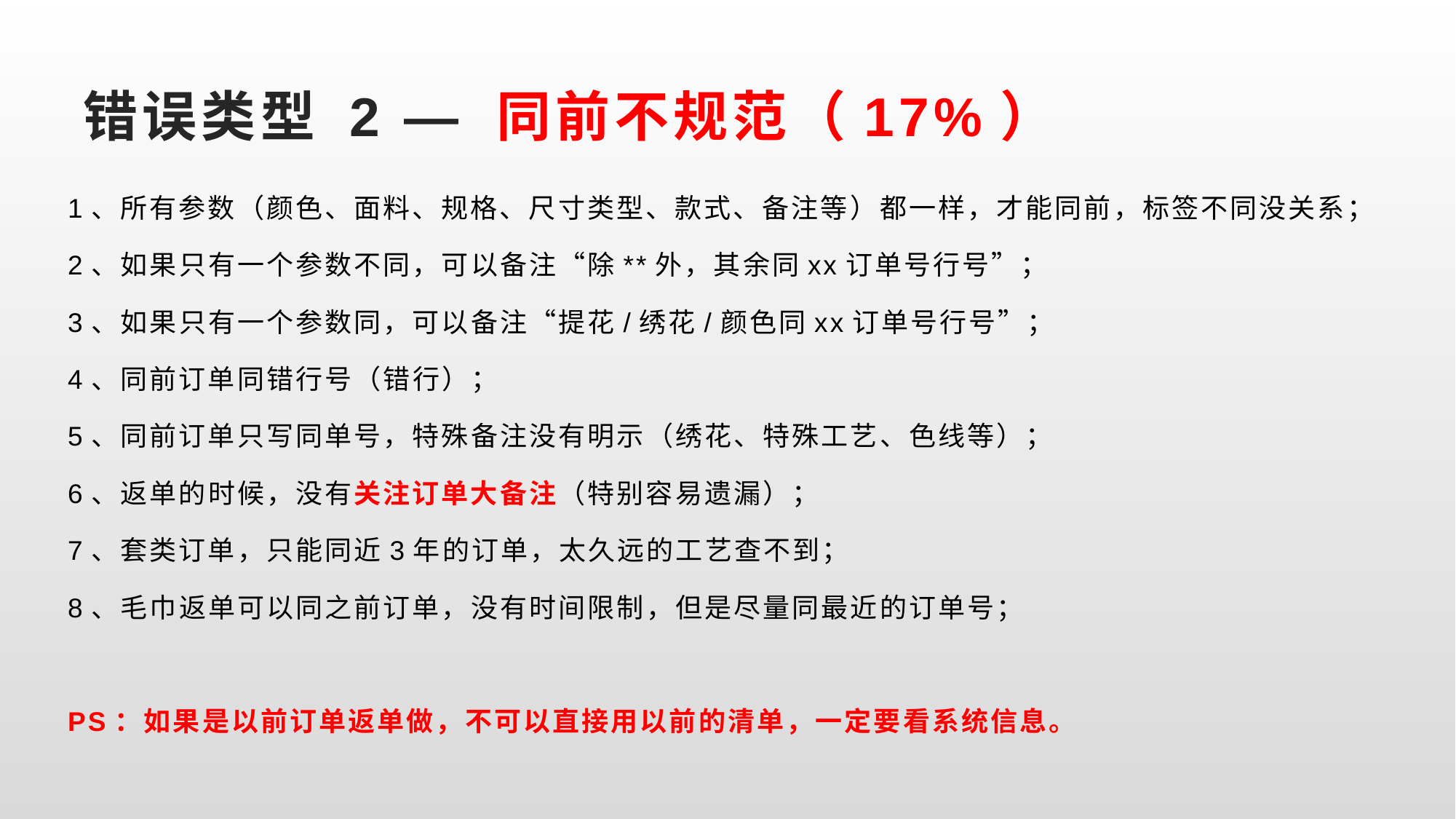

# 错误类型 2 — 同前不规范（17%）
1、所有参数（颜色、面料、规格、尺寸类型、款式、备注等）都一样，才能同前，标签不同没关系；
2、如果只有一个参数不同，可以备注“除**外，其余同xx订单号行号”；
3、如果只有一个参数同，可以备注“提花/绣花/颜色同xx订单号行号”；
4、同前订单同错行号（错行）；
5、同前订单只写同单号，特殊备注没有明示（绣花、特殊工艺、色线等）；
6、返单的时候，没有关注订单大备注（特别容易遗漏）；
7、套类订单，只能同近3年的订单，太久远的工艺查不到；
8、毛巾返单可以同之前订单，没有时间限制，但是尽量同最近的订单号；

PS：如果是以前订单返单做，不可以直接用以前的清单，一定要看系统信息。

35